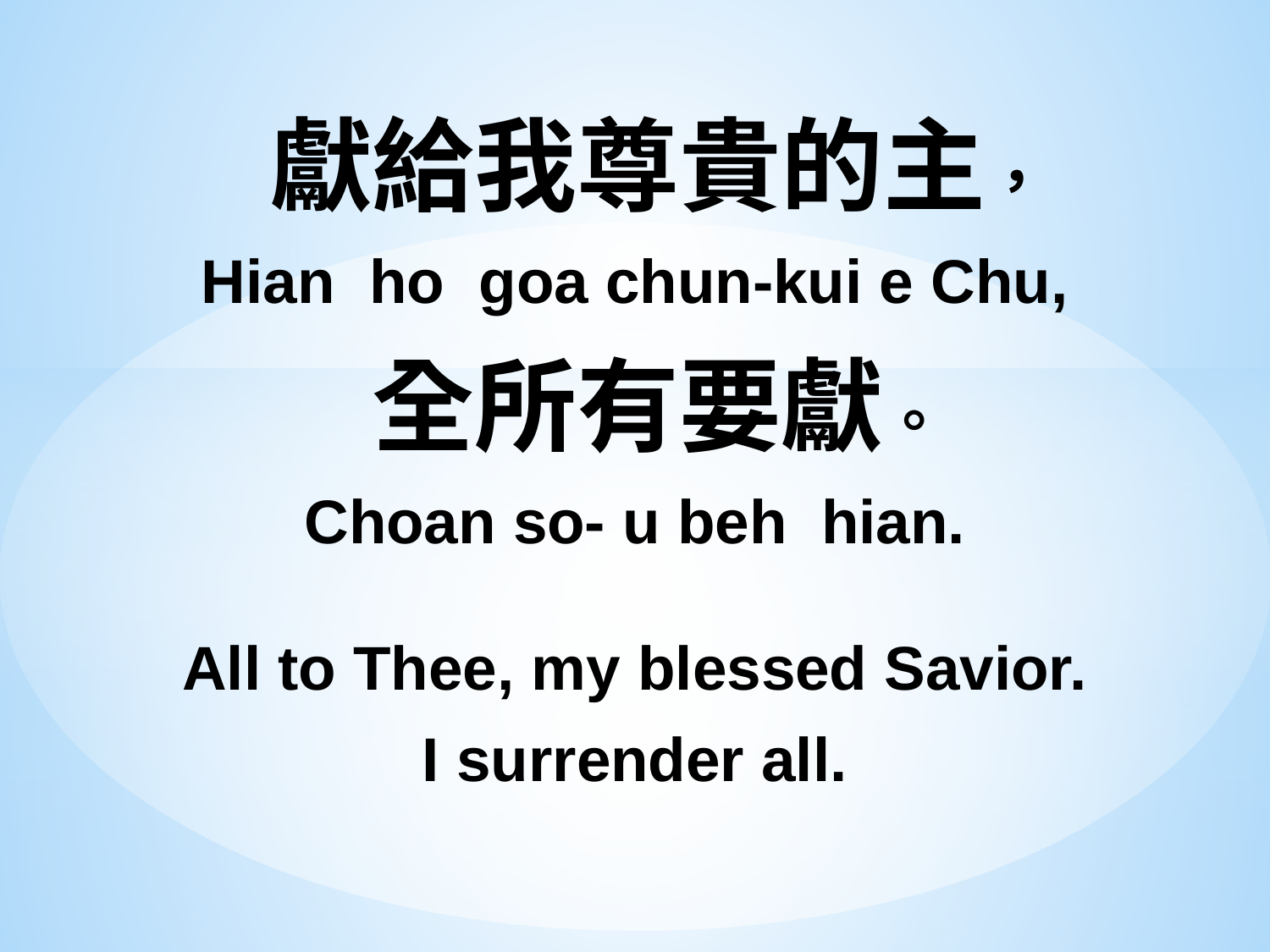

獻給我尊貴的主，
Hian  ho  goa chun-kui e Chu,
 全所有要獻。
Choan so- u beh  hian.

All to Thee, my blessed Savior.
I surrender all.